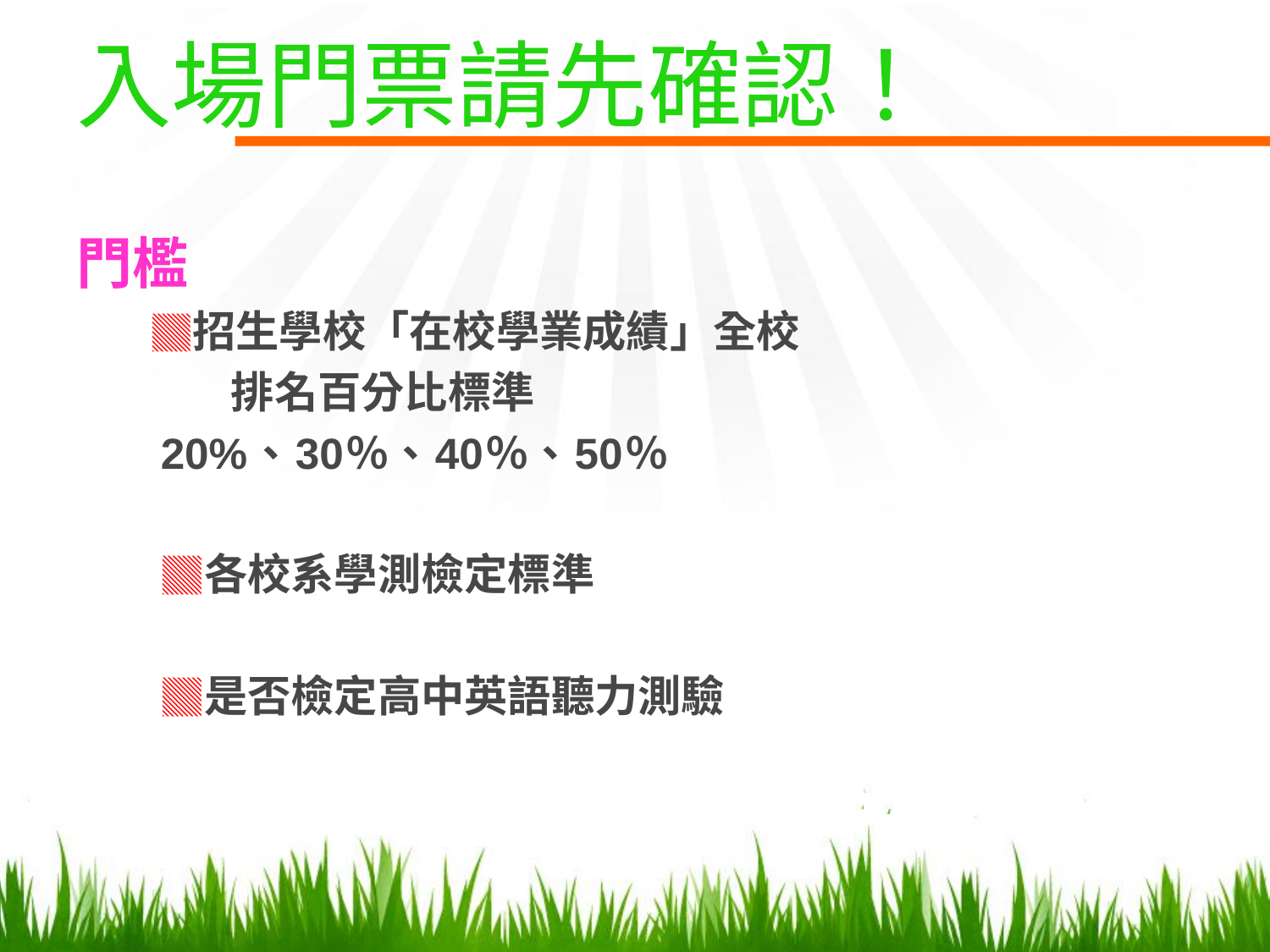

# 入場門票請先確認！

門檻
    ▓招生學校「在校學業成績」全校
       排名百分比標準
       20%、30％、40％、50％

    ▓各校系學測檢定標準

    ▓是否檢定高中英語聽力測驗